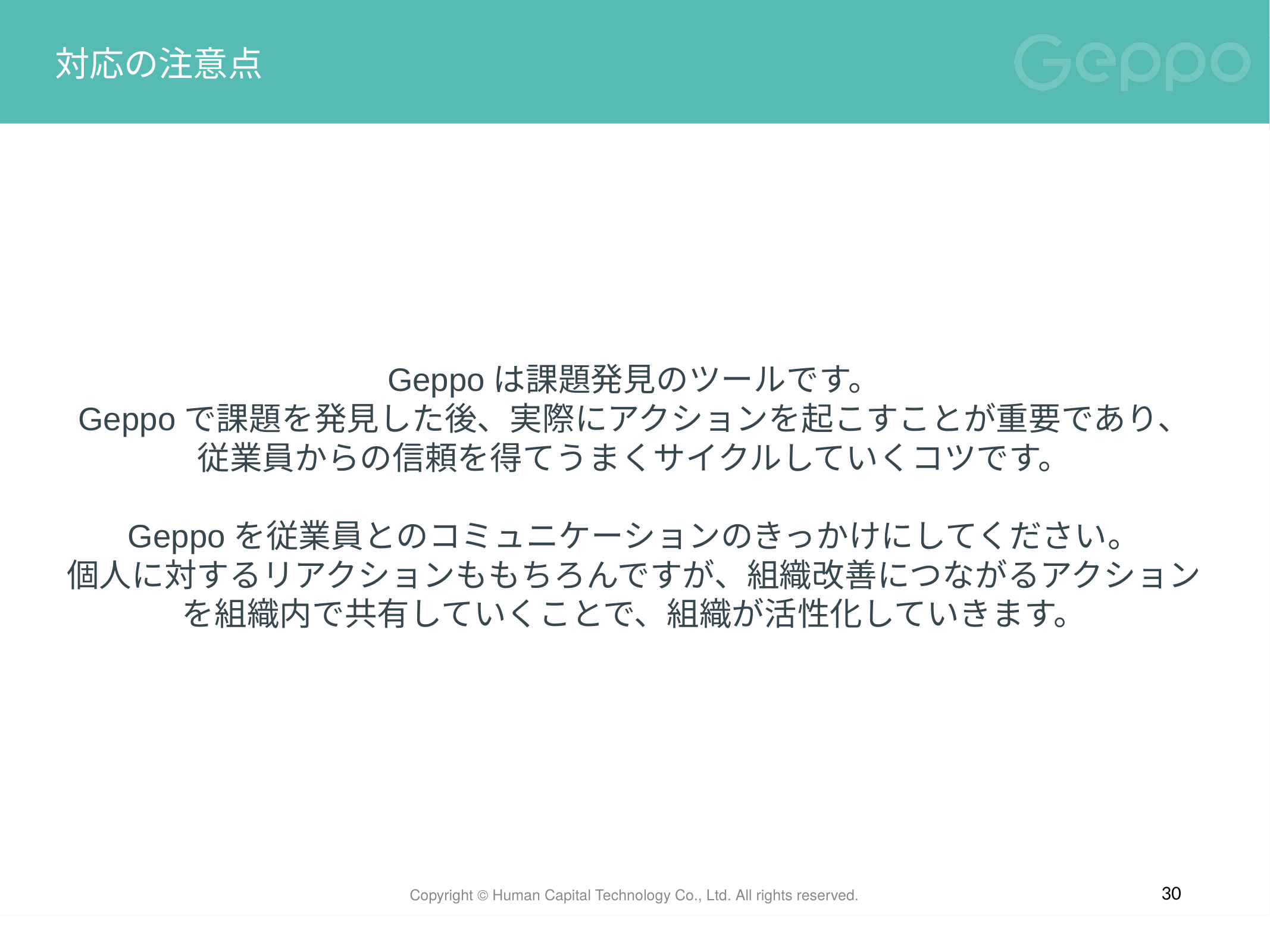

# 対応の注意点
Geppoは課題発見のツールです。
Geppoで課題を発見した後、実際にアクションを起こすことが重要であり、
従業員からの信頼を得てうまくサイクルしていくコツです。

Geppoを従業員とのコミュニケーションのきっかけにしてください。
個人に対するリアクションももちろんですが、組織改善につながるアクションを組織内で共有していくことで、組織が活性化していきます。